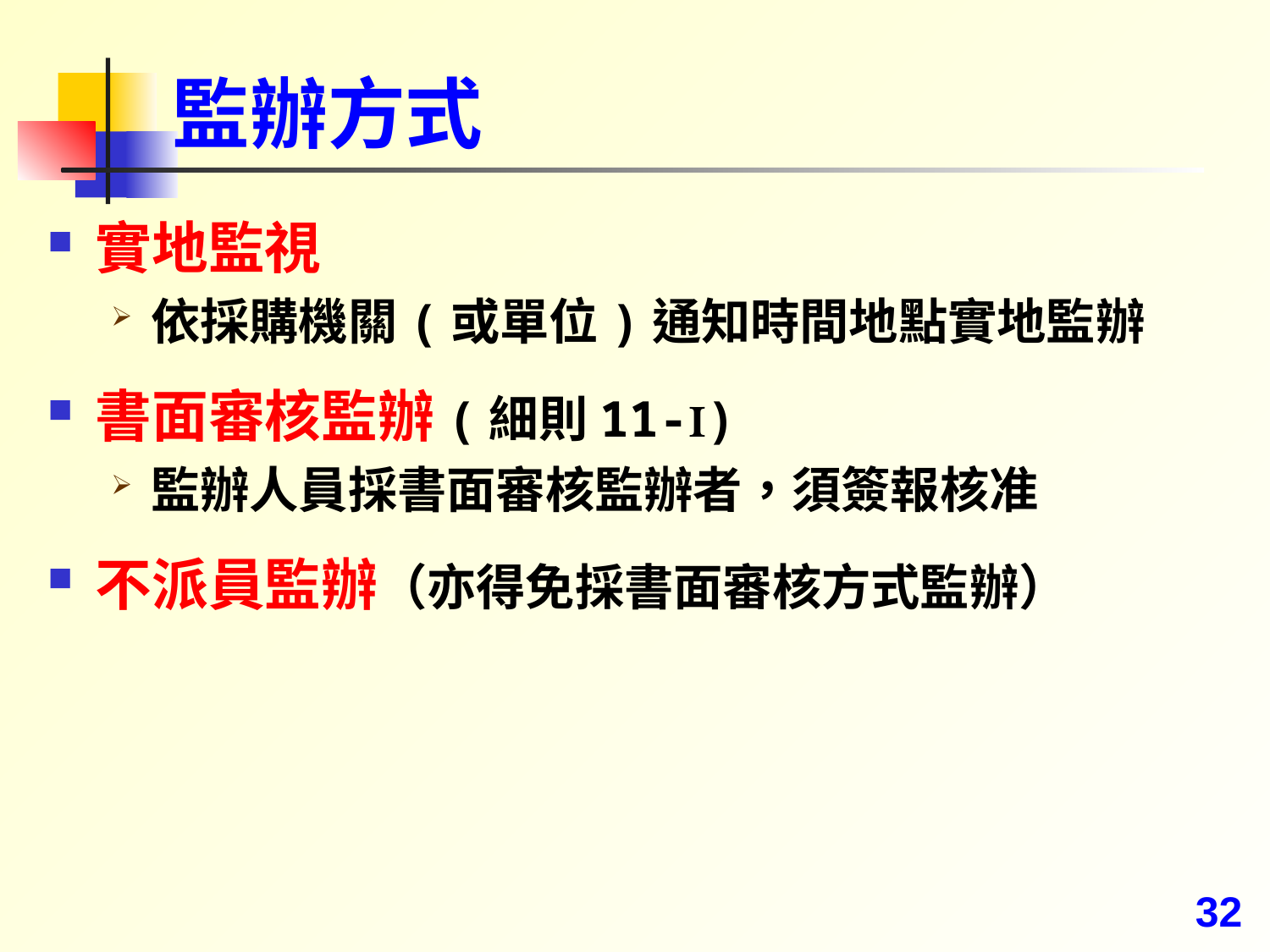

# 監辦方式
實地監視
依採購機關(或單位)通知時間地點實地監辦
書面審核監辦(細則11-Ⅰ)
監辦人員採書面審核監辦者，須簽報核准
不派員監辦（亦得免採書面審核方式監辦）
32